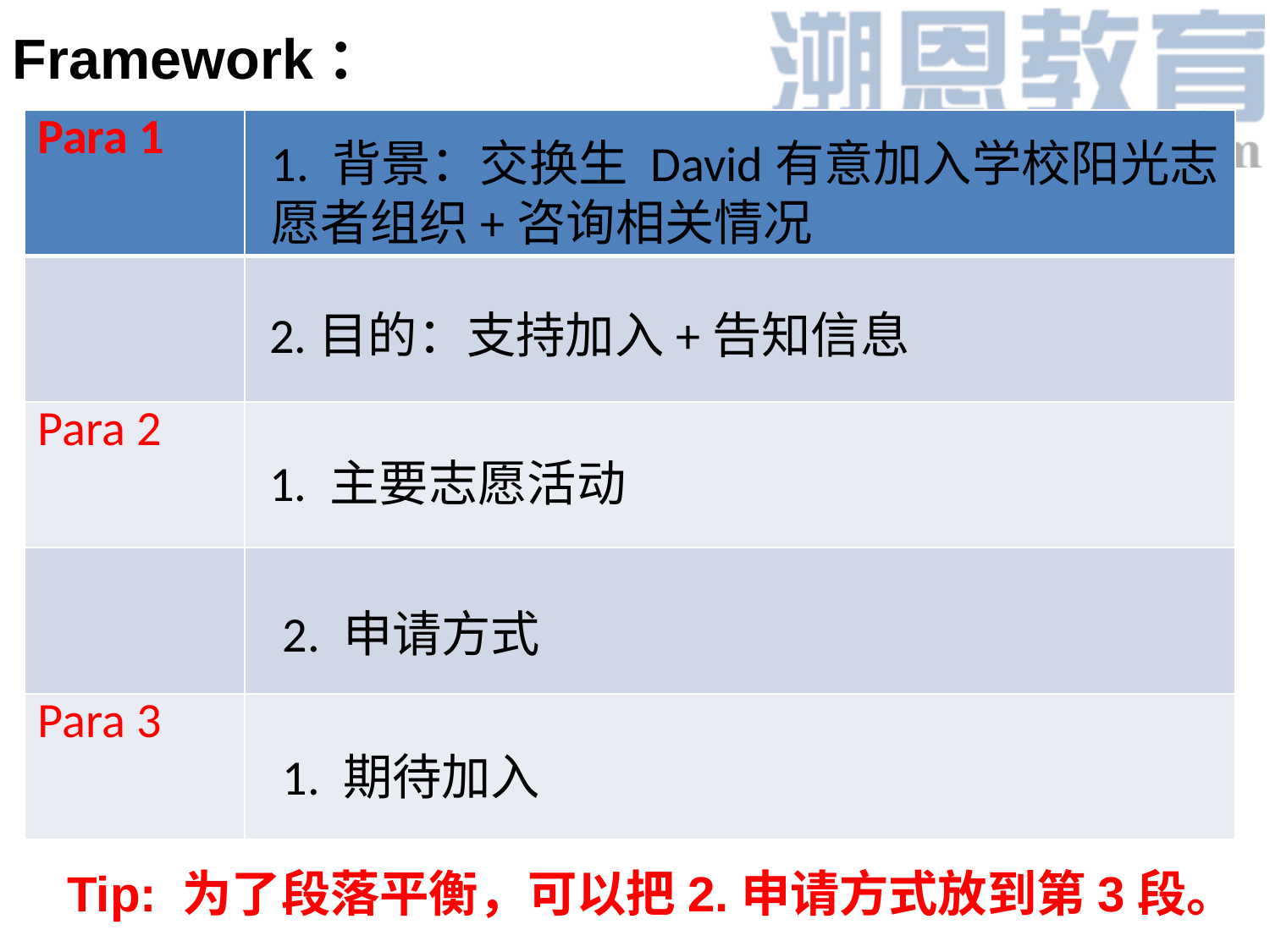

Framework：
| Para 1 |  |
| --- | --- |
|  |  |
| Para 2 |  |
|  |  |
| Para 3 |  |
1. 背景：交换生 David有意加入学校阳光志愿者组织+咨询相关情况

2.目的：支持加入+告知信息
1. 主要志愿活动

2. 申请方式
1. 期待加入
Tip: 为了段落平衡，可以把2.申请方式放到第3段。